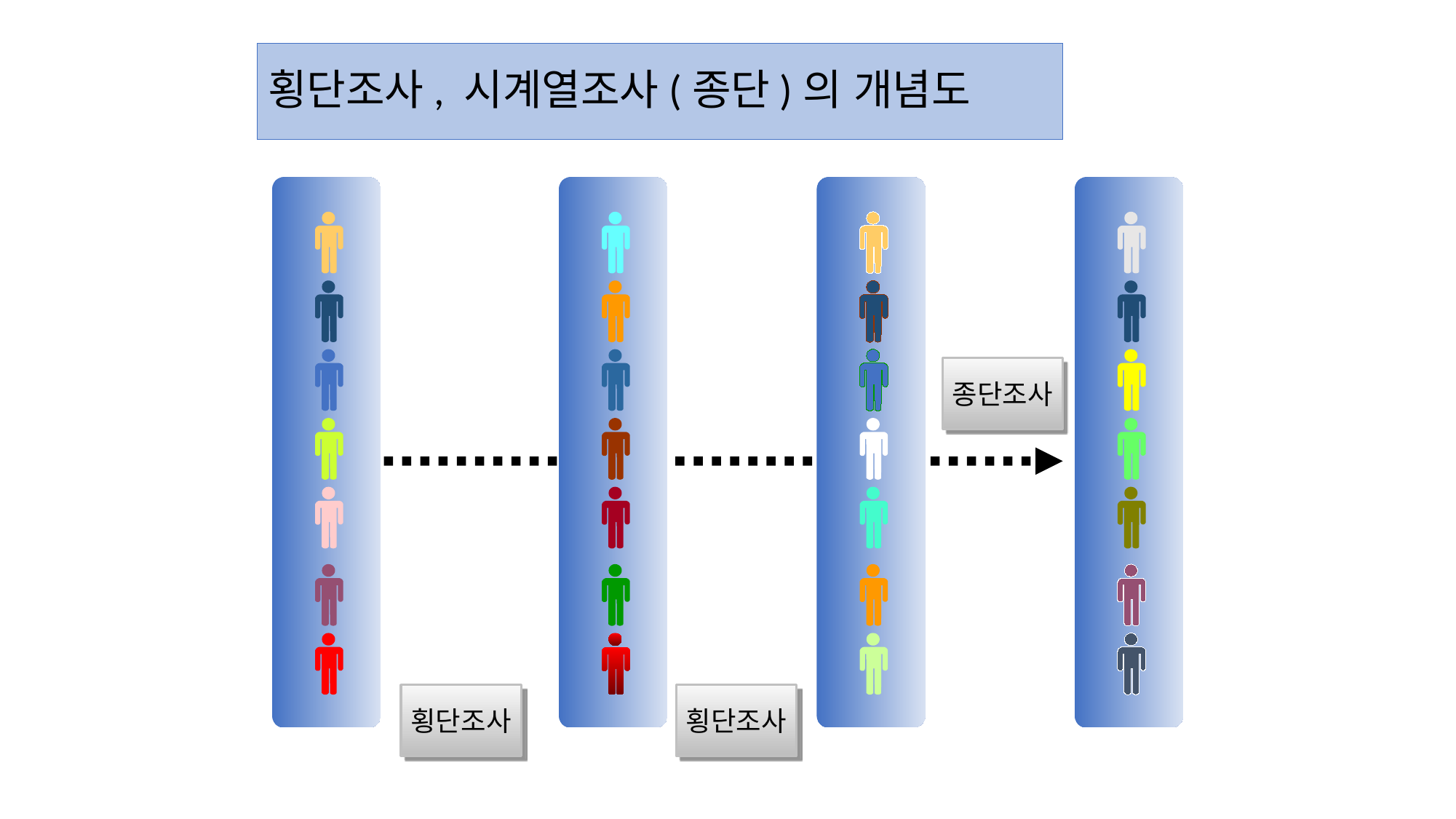

# 횡단조사, 시계열조사(종단)의 개념도

종단조사

횡단조사
횡단조사